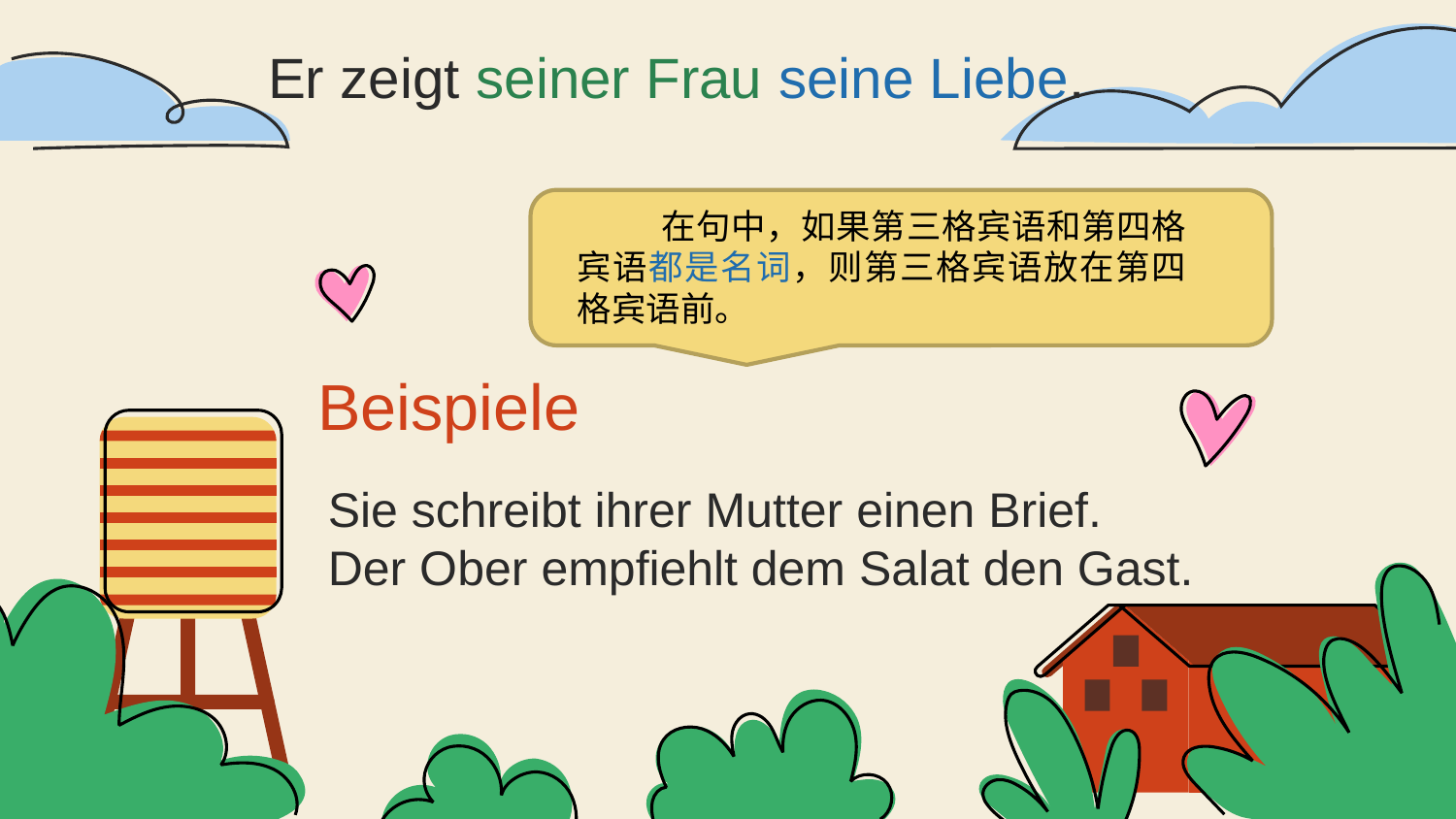

# Er zeigt seiner Frau seine Liebe.

         在句中，如果第三格宾语和第四格宾语都是名词，则第三格宾语放在第四格宾语前。
Beispiele
Sie schreibt ihrer Mutter einen Brief.
Der Ober empfiehlt dem Salat den Gast.